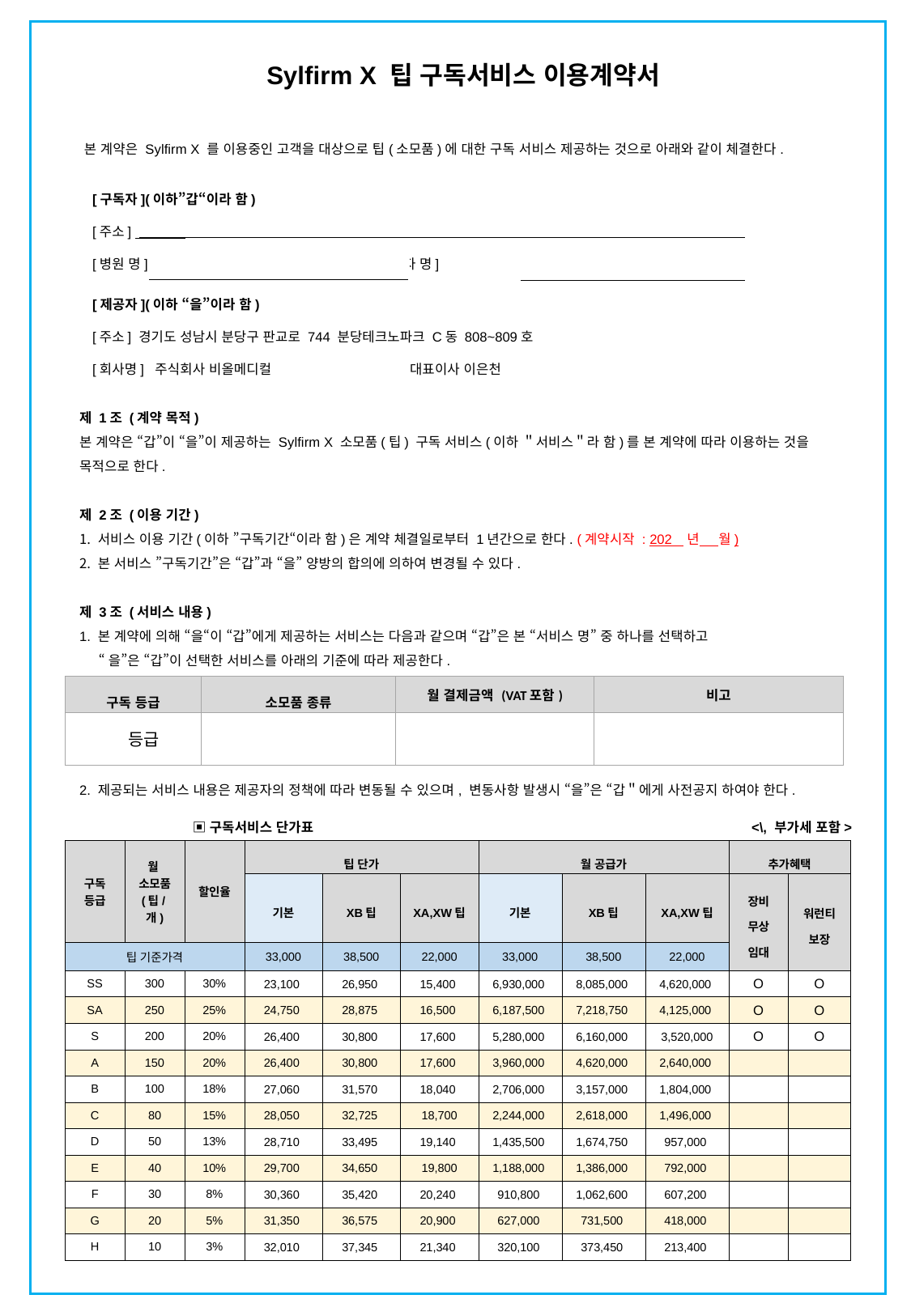

Sylfirm X 팁 구독서비스 이용계약서
본 계약은 Sylfirm X 를 이용중인 고객을 대상으로 팁(소모품)에 대한 구독 서비스 제공하는 것으로 아래와 같이 체결한다.
[구독자](이하”갑“이라 함)
[주소]
[병원 명]                                                          [대표자 명]

[제공자](이하 “을”이라 함)
[주소] 경기도 성남시 분당구 판교로 744 분당테크노파크 C동 808~809호
[회사명]  주식회사 비올메디컬                                    대표이사 이은천
|  |
| --- |
|  |
| --- |
|  |
| --- |
제 1조 (계약 목적)
본 계약은 “갑”이 “을”이 제공하는 Sylfirm X 소모품(팁) 구독 서비스(이하 ＂서비스＂라 함)를 본 계약에 따라 이용하는 것을 목적으로 한다.

제 2조 (이용 기간)
 서비스 이용 기간(이하 ”구독기간“이라 함)은 계약 체결일로부터 1년간으로 한다. (계약시작 : 202   년     월)
 본 서비스 ”구독기간”은 “갑”과 “을” 양방의 합의에 의하여 변경될 수 있다.

제 3조 (서비스 내용)
1. 본 계약에 의해 “을“이 “갑”에게 제공하는 서비스는 다음과 같으며 “갑”은 본 “서비스 명” 중 하나를 선택하고
     “을”은 “갑”이 선택한 서비스를 아래의 기준에 따라 제공한다.

2. 제공되는 서비스 내용은 제공자의 정책에 따라 변동될 수 있으며, 변동사항 발생시 “을”은 “갑＂에게 사전공지 하여야 한다.
| 구독 등급 | 소모품 종류 | 월 결제금액 (VAT포함) | 비고 |
| --- | --- | --- | --- |
| 등급 |  |  |  |
 ▣구독서비스 단가표                                                                                                                 <\, 부가세 포함>
| 구독 등급 | 월 소모품 (팁/개) | 할인율 | 팁 단가 |  |  | 월 공급가 |  |  | 추가혜택 |  |
| --- | --- | --- | --- | --- | --- | --- | --- | --- | --- | --- |
| 서비스 명 | 월 소모품 (팁/개) | 할인율 | 기본 | XB팁 | XA,XW팁 | 기본 | XB팁 | XA,XW팁 | 장비 무상 임대 | 워런티 보장 |
| 팁 기준가격 |  |  | 33,000 | 38,500 | 22,000 | 33,000 | 38,500 | 22,000 |  |  |
| SS | 300 | 30% | 23,100 | 26,950 | 15,400 | 6,930,000 | 8,085,000 | 4,620,000 | O | O |
| SA | 250 | 25% | 24,750 | 28,875 | 16,500 | 6,187,500 | 7,218,750 | 4,125,000 | O | O |
| S | 200 | 20% | 26,400 | 30,800 | 17,600 | 5,280,000 | 6,160,000 | 3,520,000 | O | O |
| A | 150 | 20% | 26,400 | 30,800 | 17,600 | 3,960,000 | 4,620,000 | 2,640,000 |  |  |
| B | 100 | 18% | 27,060 | 31,570 | 18,040 | 2,706,000 | 3,157,000 | 1,804,000 |  |  |
| C | 80 | 15% | 28,050 | 32,725 | 18,700 | 2,244,000 | 2,618,000 | 1,496,000 |  |  |
| D | 50 | 13% | 28,710 | 33,495 | 19,140 | 1,435,500 | 1,674,750 | 957,000 |  |  |
| E | 40 | 10% | 29,700 | 34,650 | 19,800 | 1,188,000 | 1,386,000 | 792,000 |  |  |
| F | 30 | 8% | 30,360 | 35,420 | 20,240 | 910,800 | 1,062,600 | 607,200 |  |  |
| G | 20 | 5% | 31,350 | 36,575 | 20,900 | 627,000 | 731,500 | 418,000 |  |  |
| H | 10 | 3% | 32,010 | 37,345 | 21,340 | 320,100 | 373,450 | 213,400 |  |  |